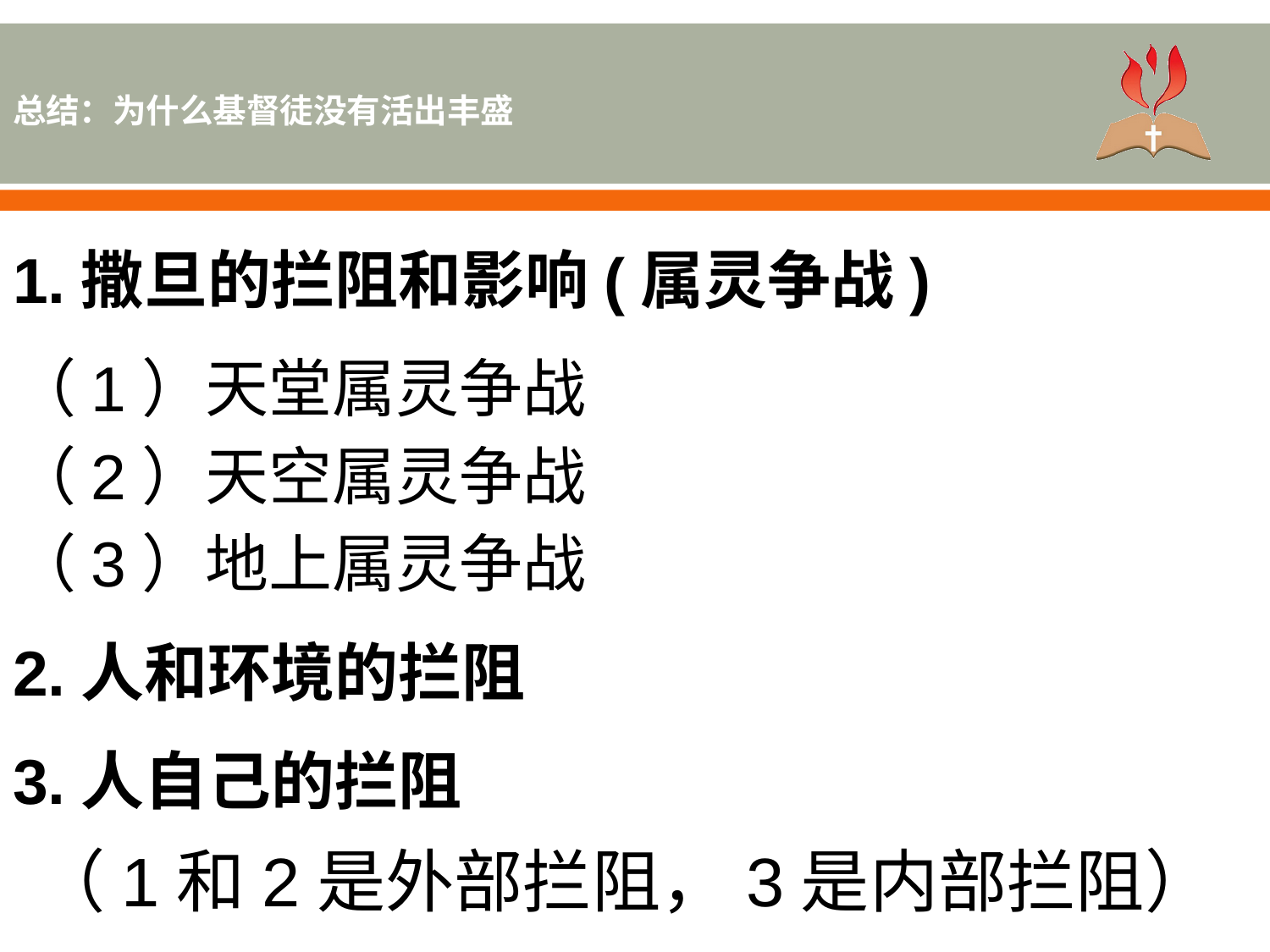

总结：为什么基督徒没有活出丰盛
1.撒旦的拦阻和影响(属灵争战)
（1）天堂属灵争战
（2）天空属灵争战
（3）地上属灵争战
2.人和环境的拦阻
3.人自己的拦阻
（1和2是外部拦阻，3是内部拦阻）